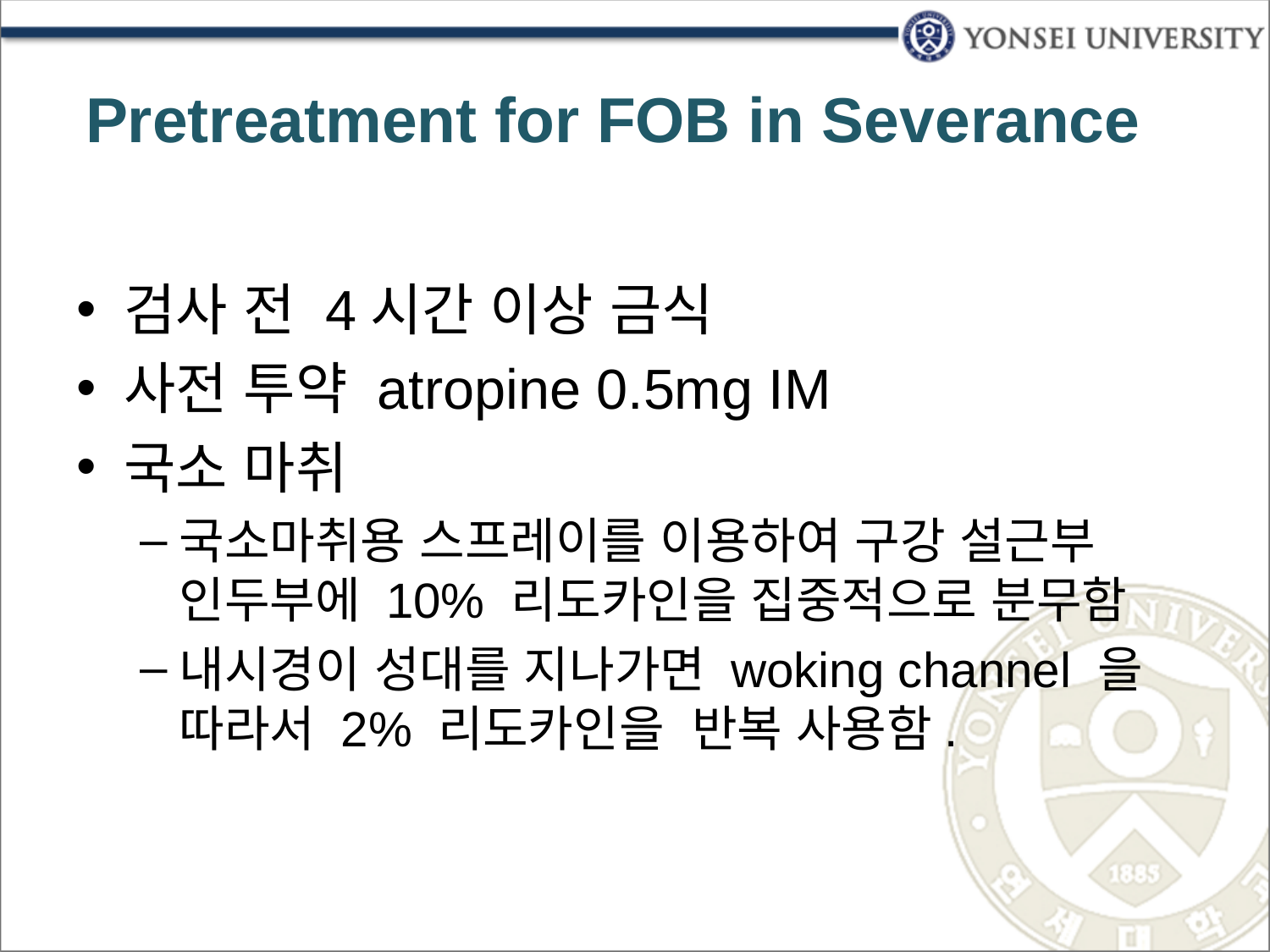

# Pretreatment for FOB in Severance
검사 전 4시간 이상 금식
사전 투약 atropine 0.5mg IM
국소 마취
국소마취용 스프레이를 이용하여 구강 설근부 인두부에 10% 리도카인을 집중적으로 분무함
내시경이 성대를 지나가면 woking channel 을 따라서 2% 리도카인을  반복 사용함.